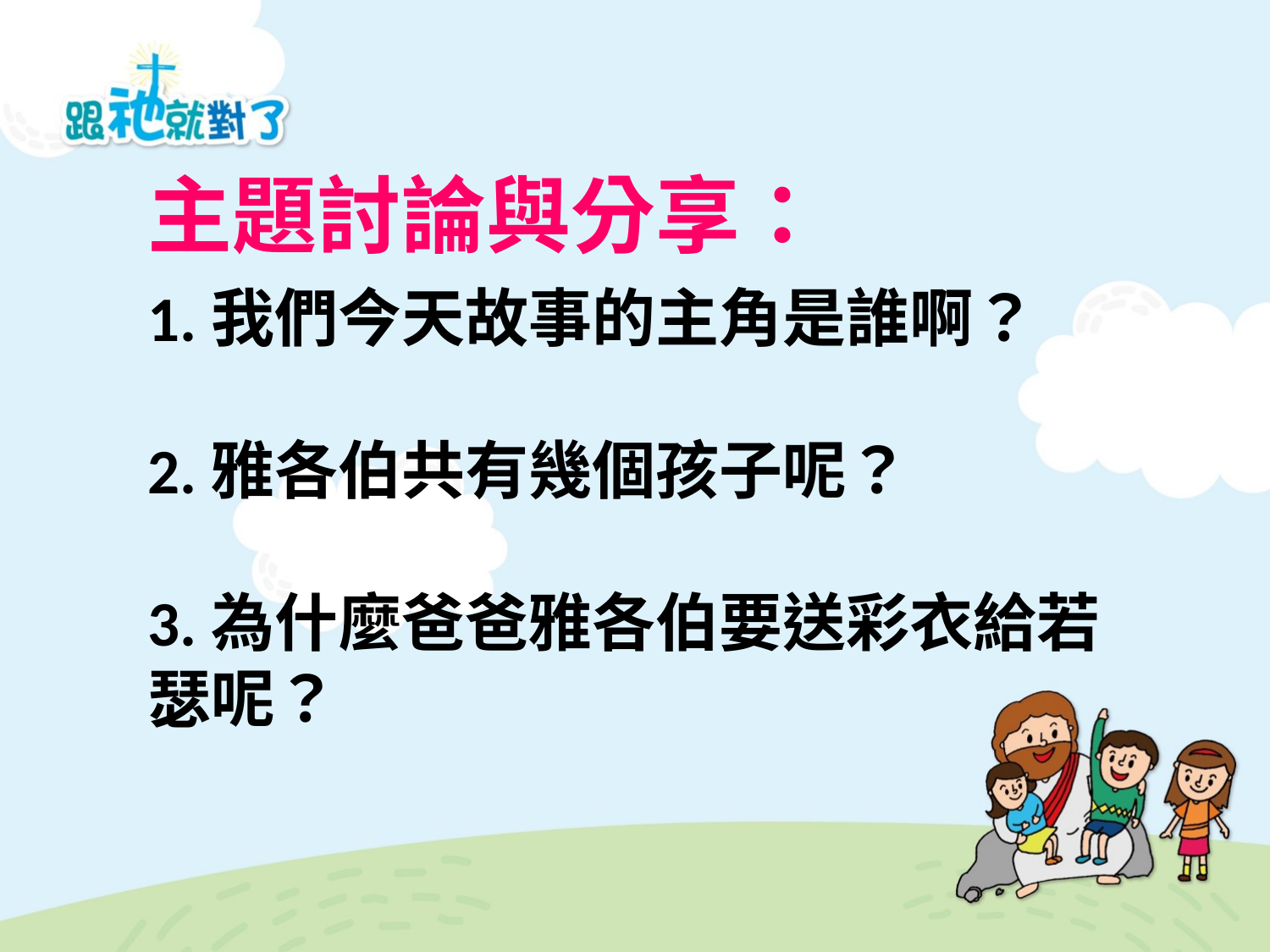

主題討論與分享：
1.我們今天故事的主角是誰啊？

2.雅各伯共有幾個孩子呢？

3.為什麼爸爸雅各伯要送彩衣給若瑟呢？